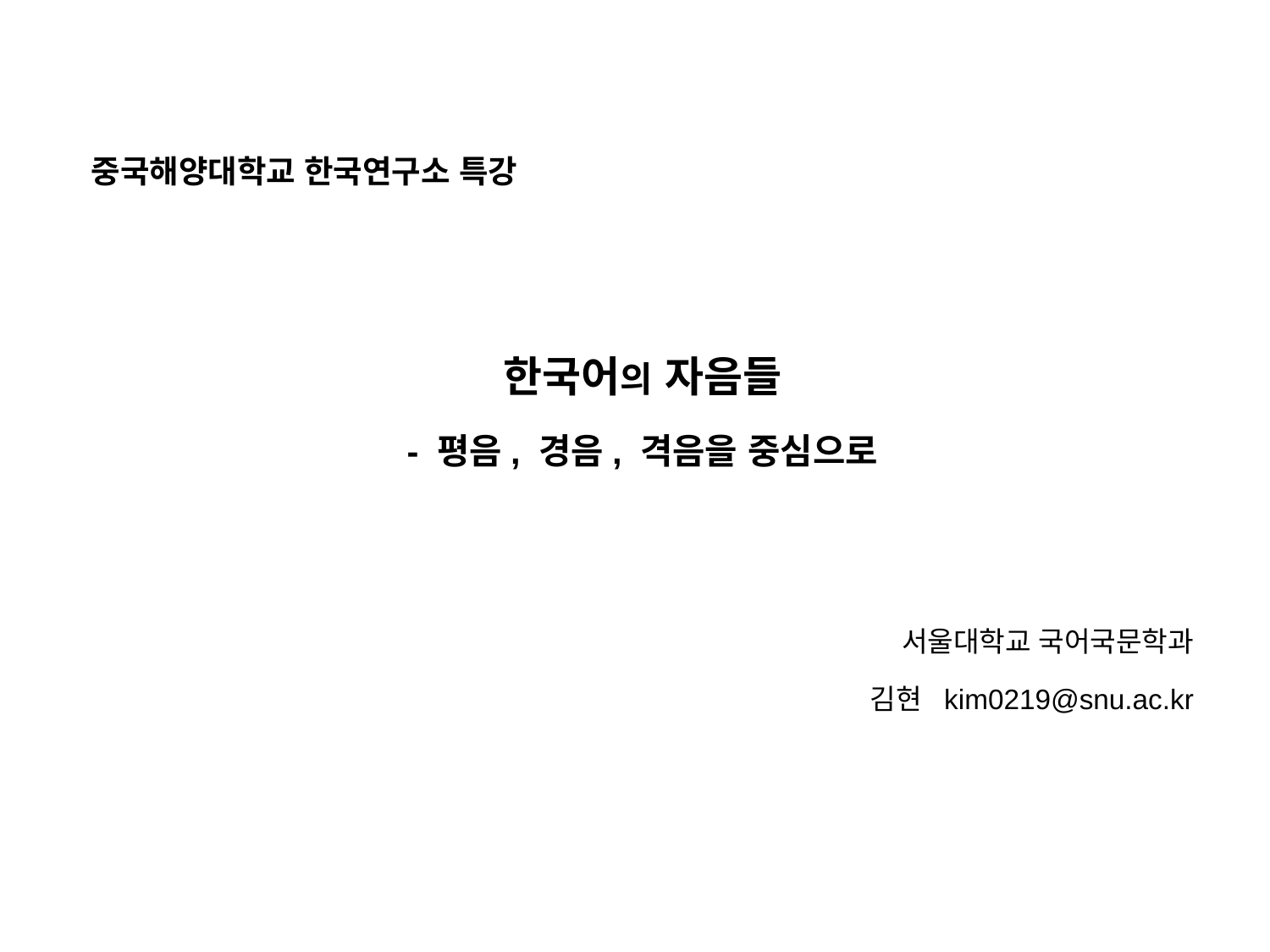

중국해양대학교 한국연구소 특강

한국어의 자음들
- 평음, 경음, 격음을 중심으로

서울대학교 국어국문학과
김현  kim0219@snu.ac.kr